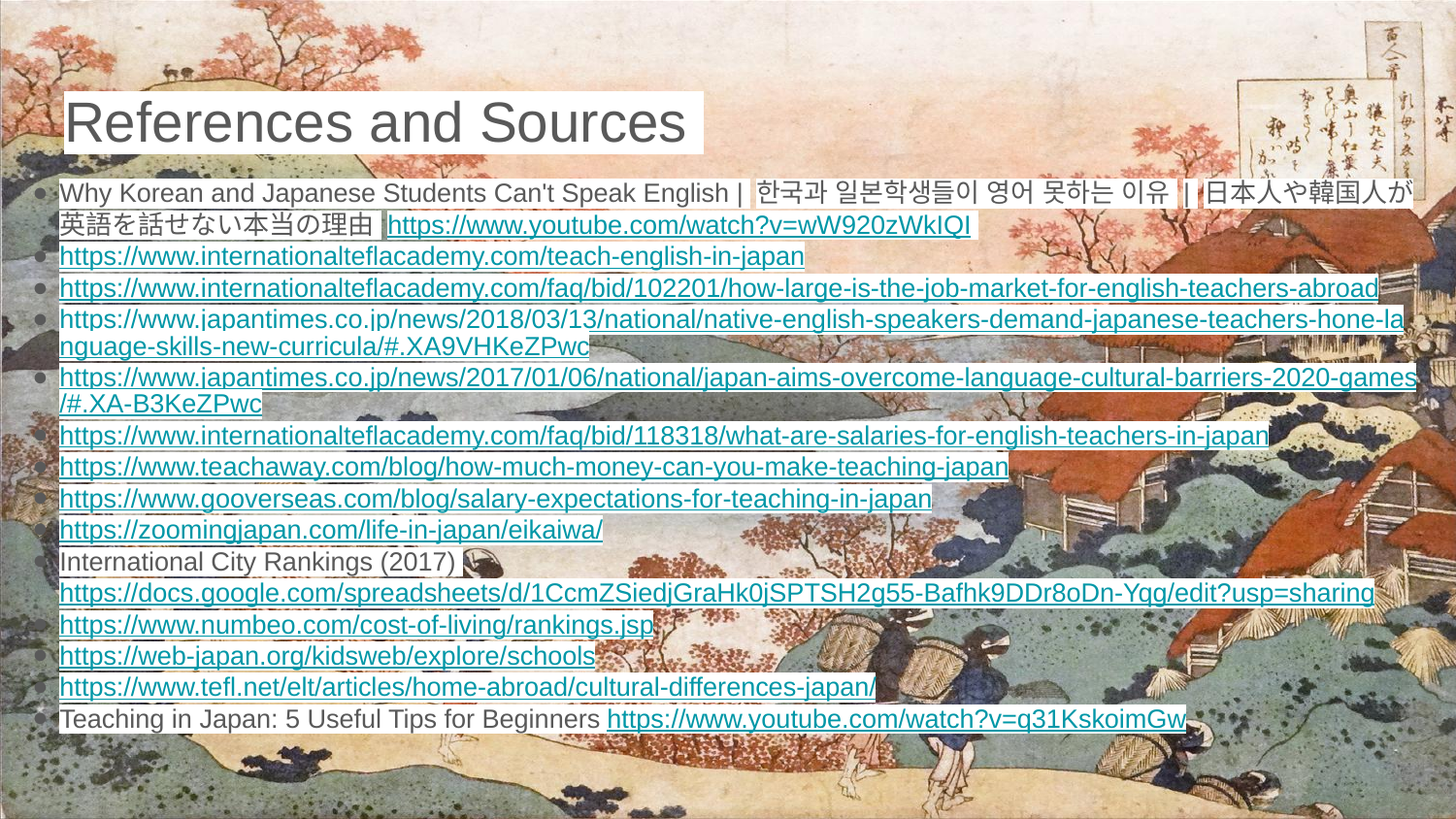

# References and Sources
Why Korean and Japanese Students Can't Speak English | 한국과 일본학생들이 영어 못하는 이유 | 日本人や韓国人が英語を話せない本当の理由 https://www.youtube.com/watch?v=wW920zWkIQI
https://www.internationalteflacademy.com/teach-english-in-japan
https://www.internationalteflacademy.com/faq/bid/102201/how-large-is-the-job-market-for-english-teachers-abroad
https://www.japantimes.co.jp/news/2018/03/13/national/native-english-speakers-demand-japanese-teachers-hone-language-skills-new-curricula/#.XA9VHKeZPwc
https://www.japantimes.co.jp/news/2017/01/06/national/japan-aims-overcome-language-cultural-barriers-2020-games/#.XA-B3KeZPwc
https://www.internationalteflacademy.com/faq/bid/118318/what-are-salaries-for-english-teachers-in-japan
https://www.teachaway.com/blog/how-much-money-can-you-make-teaching-japan
https://www.gooverseas.com/blog/salary-expectations-for-teaching-in-japan
https://zoomingjapan.com/life-in-japan/eikaiwa/
International City Rankings (2017) https://docs.google.com/spreadsheets/d/1CcmZSiedjGraHk0jSPTSH2g55-Bafhk9DDr8oDn-Yqg/edit?usp=sharing
https://www.numbeo.com/cost-of-living/rankings.jsp
https://web-japan.org/kidsweb/explore/schools
https://www.tefl.net/elt/articles/home-abroad/cultural-differences-japan/
Teaching in Japan: 5 Useful Tips for Beginners https://www.youtube.com/watch?v=q31KskoimGw